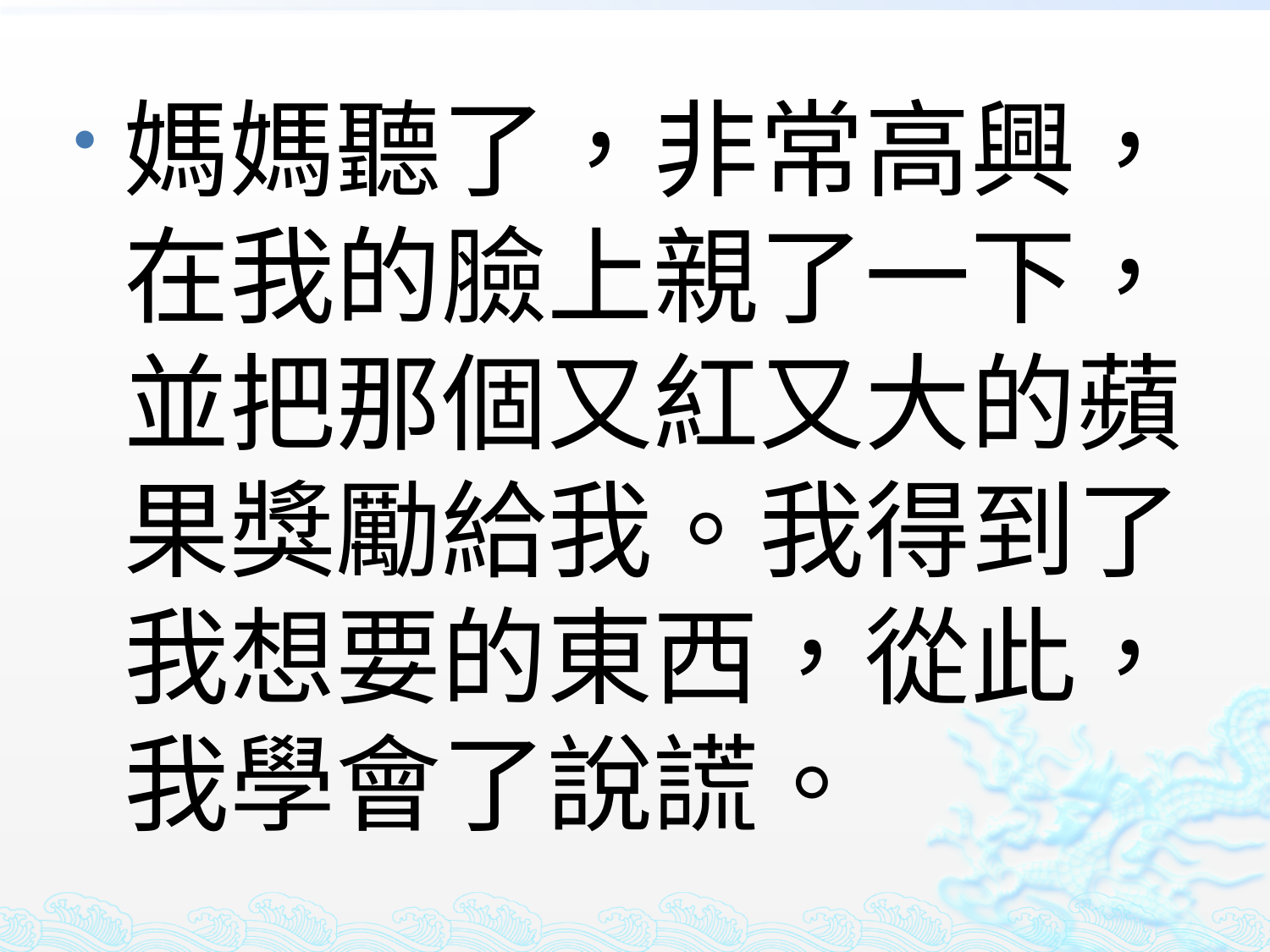

媽媽聽了，非常高興，在我的臉上親了一下，並把那個又紅又大的蘋果獎勵給我。我得到了我想要的東西，從此，我學會了說謊。